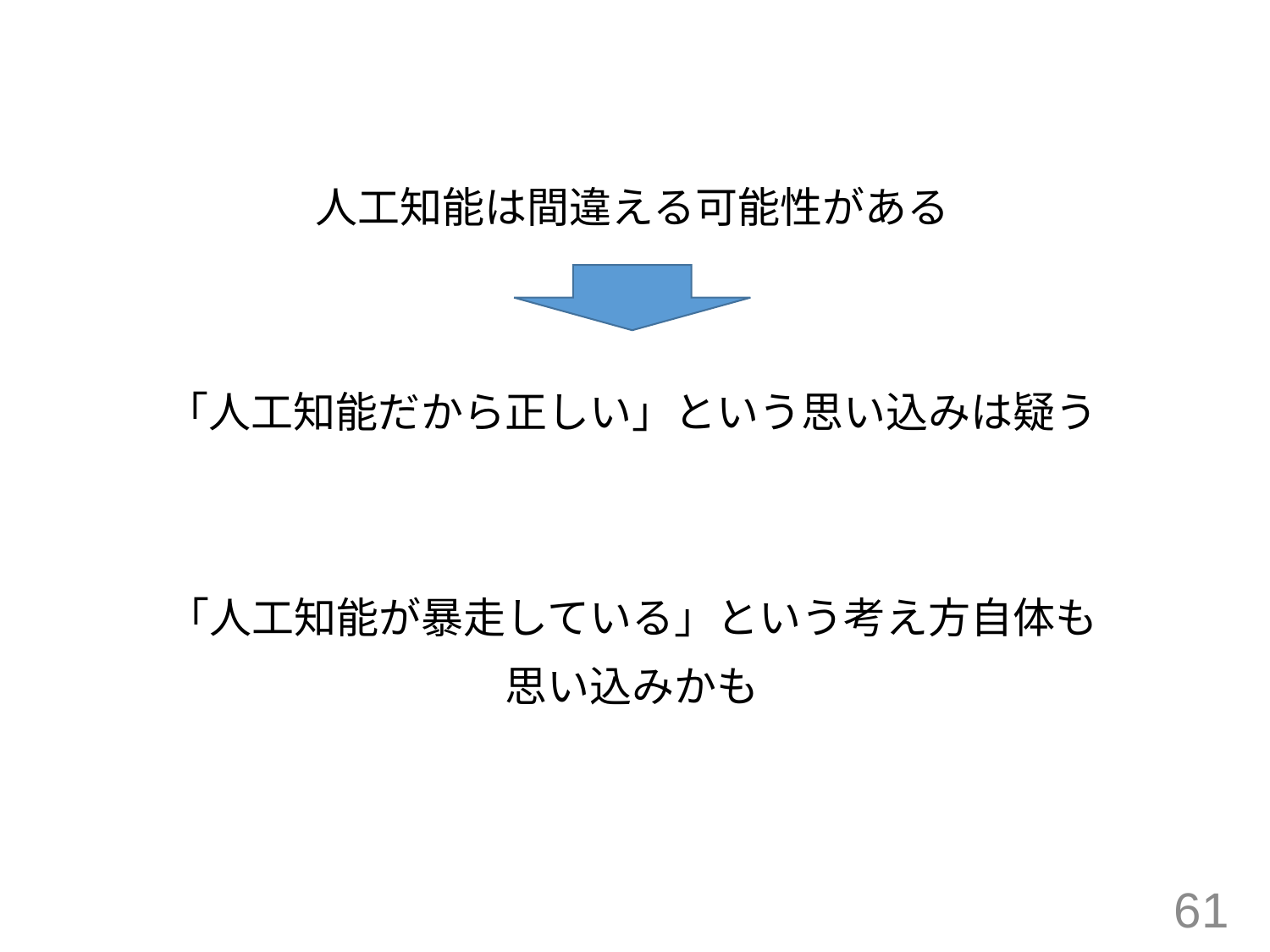

#
人工知能は間違える可能性がある

「人工知能だから正しい」という思い込みは疑う

「人工知能が暴走している」という考え方自体も
思い込みかも

61